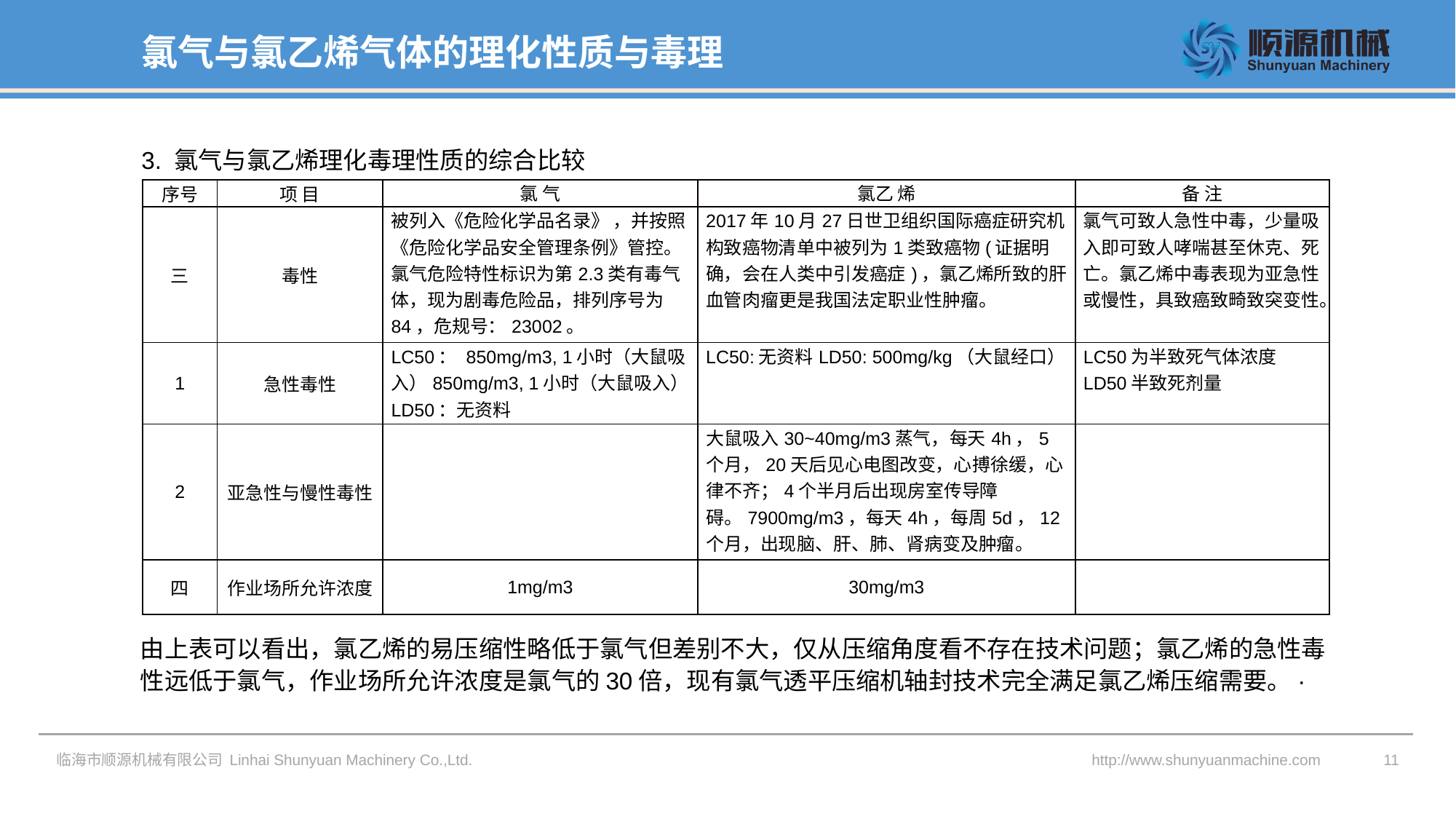

氯气与氯乙烯气体的理化性质与毒理
3. 氯气与氯乙烯理化毒理性质的综合比较
| 序号 | 项 目 | 氯 气 | 氯乙 烯 | 备 注 |
| --- | --- | --- | --- | --- |
| 三 | 毒性 | 被列入《危险化学品名录》 ，并按照《危险化学品安全管理条例》管控。氯气危险特性标识为第2.3类有毒气体，现为剧毒危险品，排列序号为84，危规号：23002。 | 2017年10月27日世卫组织国际癌症研究机构致癌物清单中被列为1类致癌物(证据明确，会在人类中引发癌症)，氯乙烯所致的肝血管肉瘤更是我国法定职业性肿瘤。 | 氯气可致人急性中毒，少量吸入即可致人哮喘甚至休克、死亡。氯乙烯中毒表现为亚急性或慢性，具致癌致畸致突变性。 |
| 1 | 急性毒性 | LC50： 850mg/m3, 1小时（大鼠吸入）850mg/m3, 1小时（大鼠吸入）LD50：无资料 | LC50:无资料LD50: 500mg/kg（大鼠经口） | LC50为半致死气体浓度LD50半致死剂量 |
| 2 | 亚急性与慢性毒性 |  | 大鼠吸入30~40mg/m3蒸气，每天4h，5个月，20天后见心电图改变，心搏徐缓，心律不齐；4个半月后出现房室传导障碍。7900mg/m3，每天4h，每周5d，12个月，出现脑、肝、肺、肾病变及肿瘤。 |  |
| 四 | 作业场所允许浓度 | 1mg/m3 | 30mg/m3 |  |
由上表可以看出，氯乙烯的易压缩性略低于氯气但差别不大，仅从压缩角度看不存在技术问题；氯乙烯的急性毒性远低于氯气，作业场所允许浓度是氯气的30倍，现有氯气透平压缩机轴封技术完全满足氯乙烯压缩需要。·